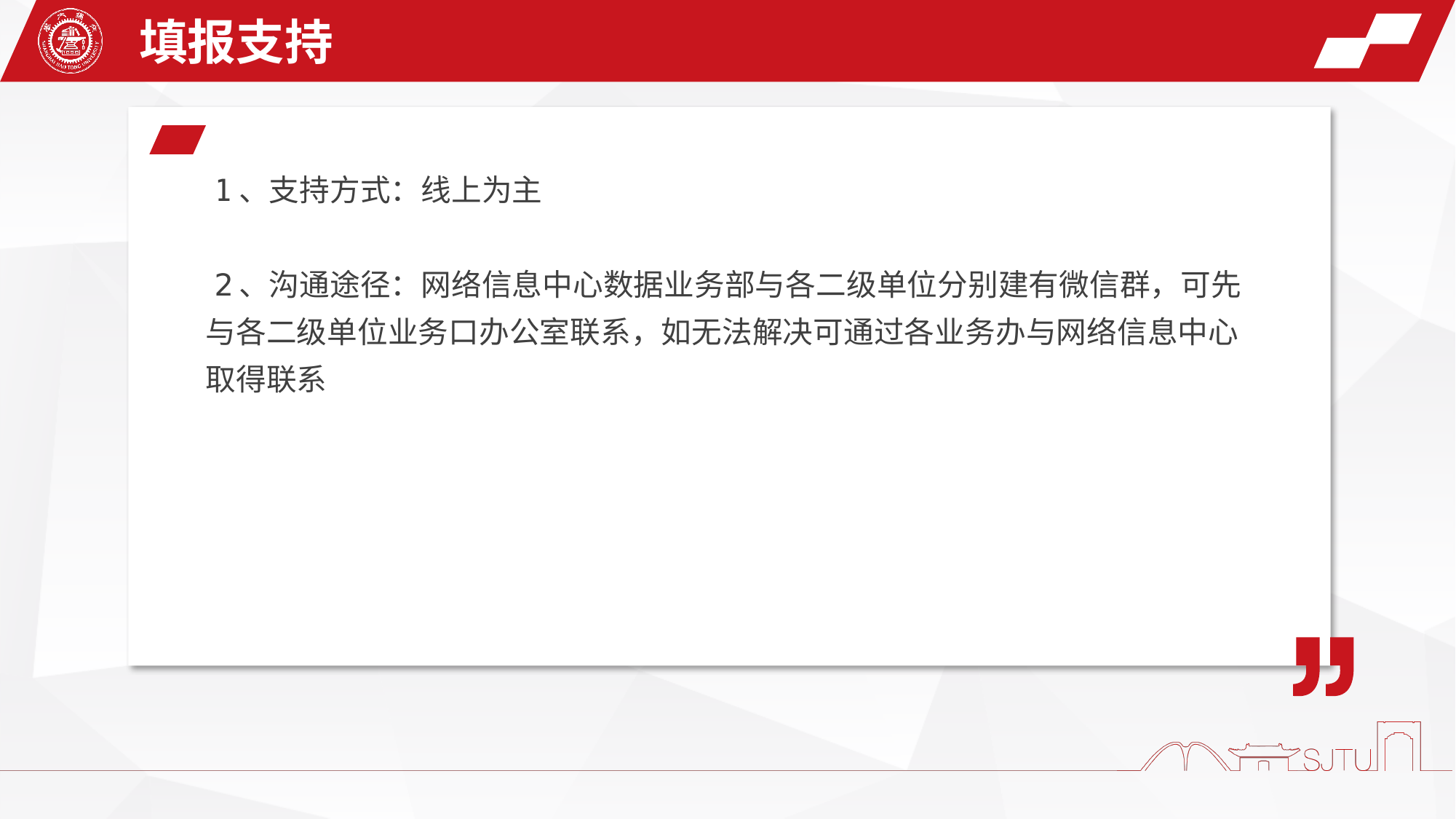

填报支持

 1、支持方式：线上为主

 2、沟通途径：网络信息中心数据业务部与各二级单位分别建有微信群，可先与各二级单位业务口办公室联系，如无法解决可通过各业务办与网络信息中心取得联系